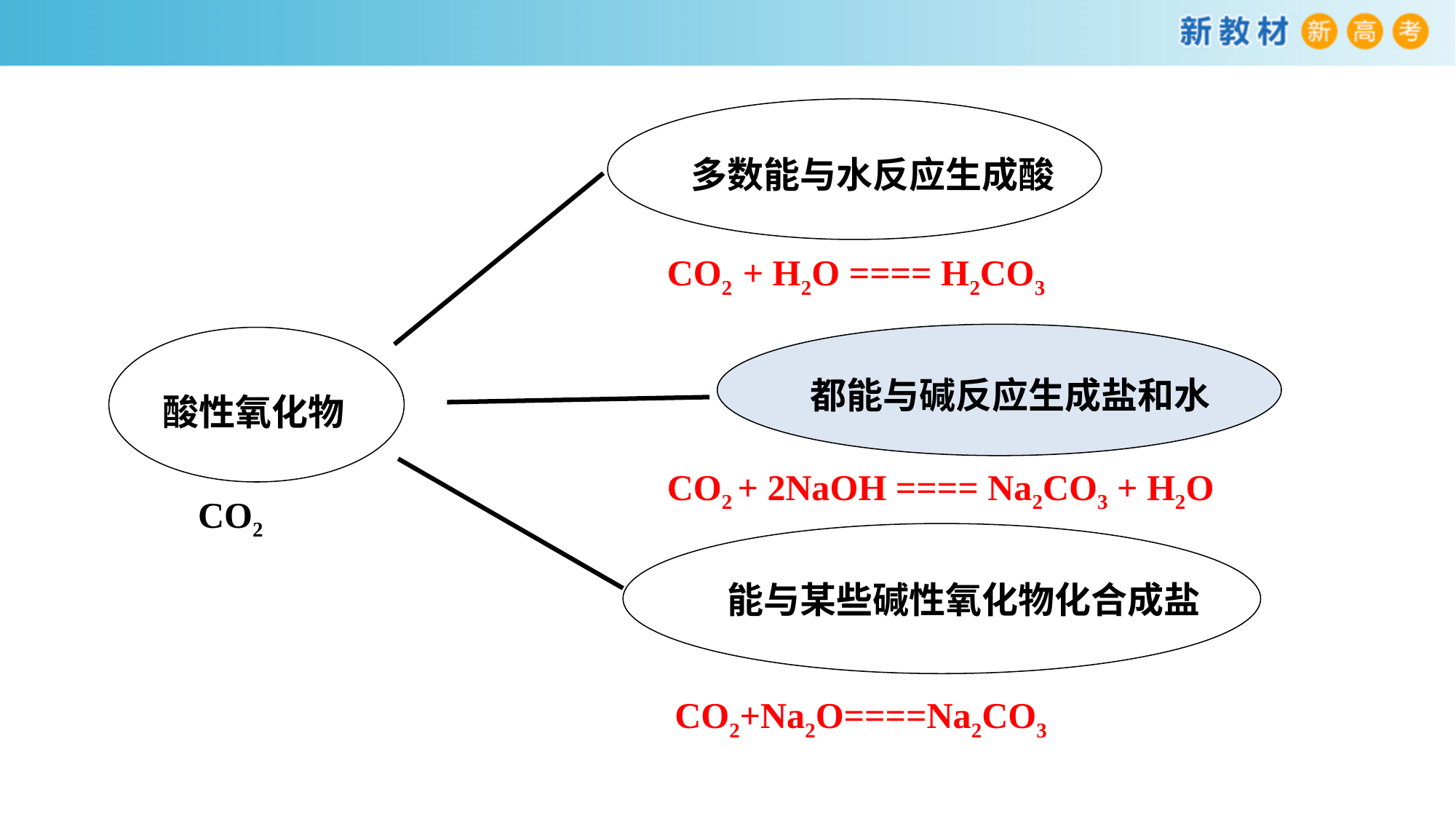

多数能与水反应生成酸

CO2  + H2O ==== H2CO3
都能与碱反应生成盐和水
酸性氧化物

CO2 + 2NaOH ==== Na2CO3 + H2O
CO2
能与某些碱性氧化物化合成盐
CO2+Na2O====Na2CO3